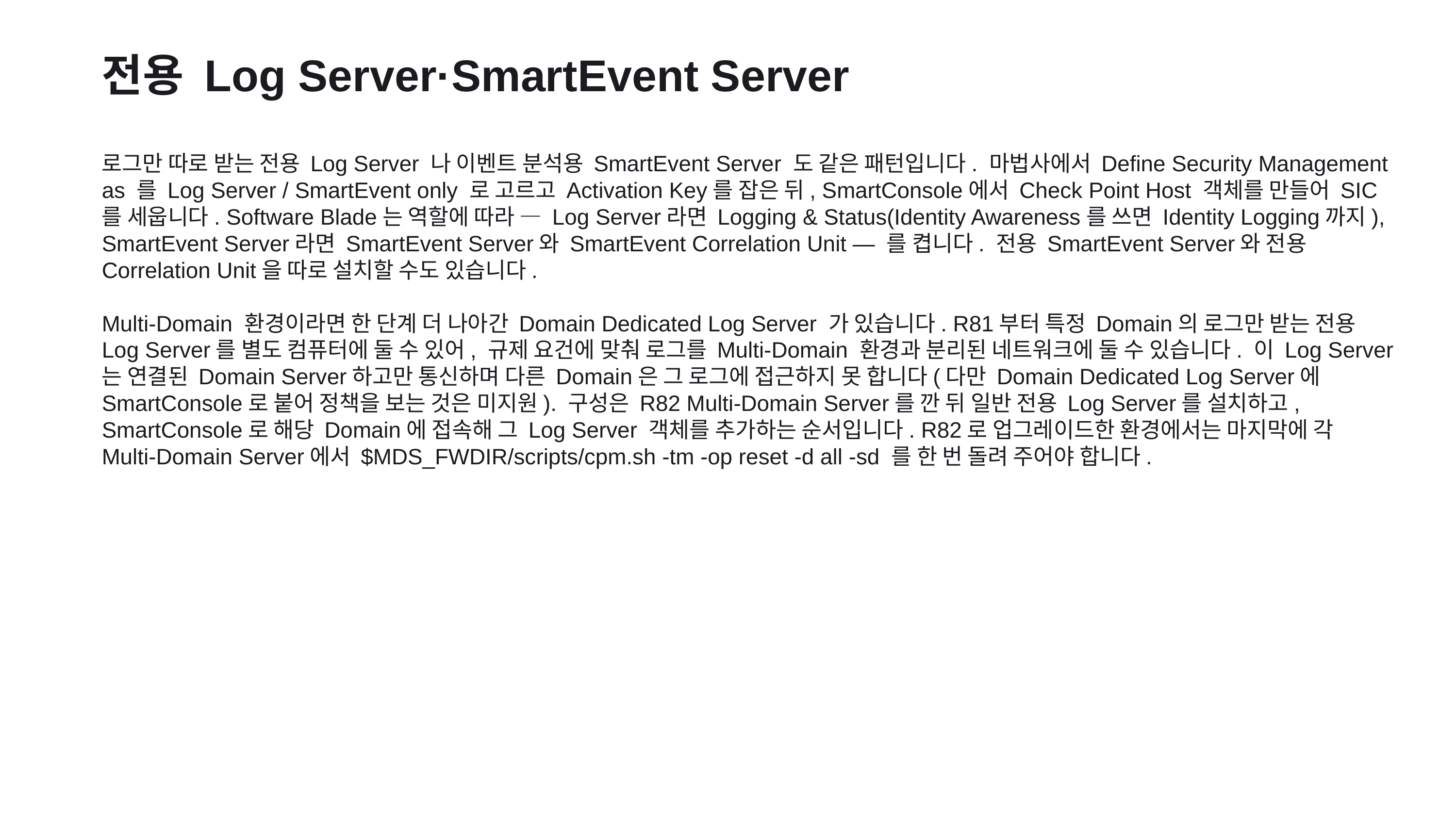

전용 Log Server·SmartEvent Server
로그만 따로 받는 전용 Log Server 나 이벤트 분석용 SmartEvent Server 도 같은 패턴입니다. 마법사에서 Define Security Management as 를 Log Server / SmartEvent only 로 고르고 Activation Key를 잡은 뒤, SmartConsole에서 Check Point Host 객체를 만들어 SIC를 세웁니다. Software Blade는 역할에 따라 — Log Server라면 Logging & Status(Identity Awareness를 쓰면 Identity Logging까지), SmartEvent Server라면 SmartEvent Server와 SmartEvent Correlation Unit — 를 켭니다. 전용 SmartEvent Server와 전용 Correlation Unit을 따로 설치할 수도 있습니다.

Multi-Domain 환경이라면 한 단계 더 나아간 Domain Dedicated Log Server 가 있습니다. R81부터 특정 Domain의 로그만 받는 전용 Log Server를 별도 컴퓨터에 둘 수 있어, 규제 요건에 맞춰 로그를 Multi-Domain 환경과 분리된 네트워크에 둘 수 있습니다. 이 Log Server는 연결된 Domain Server하고만 통신하며 다른 Domain은 그 로그에 접근하지 못 합니다(다만 Domain Dedicated Log Server에 SmartConsole로 붙어 정책을 보는 것은 미지원). 구성은 R82 Multi-Domain Server를 깐 뒤 일반 전용 Log Server를 설치하고, SmartConsole로 해당 Domain에 접속해 그 Log Server 객체를 추가하는 순서입니다. R82로 업그레이드한 환경에서는 마지막에 각 Multi-Domain Server에서 $MDS_FWDIR/scripts/cpm.sh -tm -op reset -d all -sd 를 한 번 돌려 주어야 합니다.